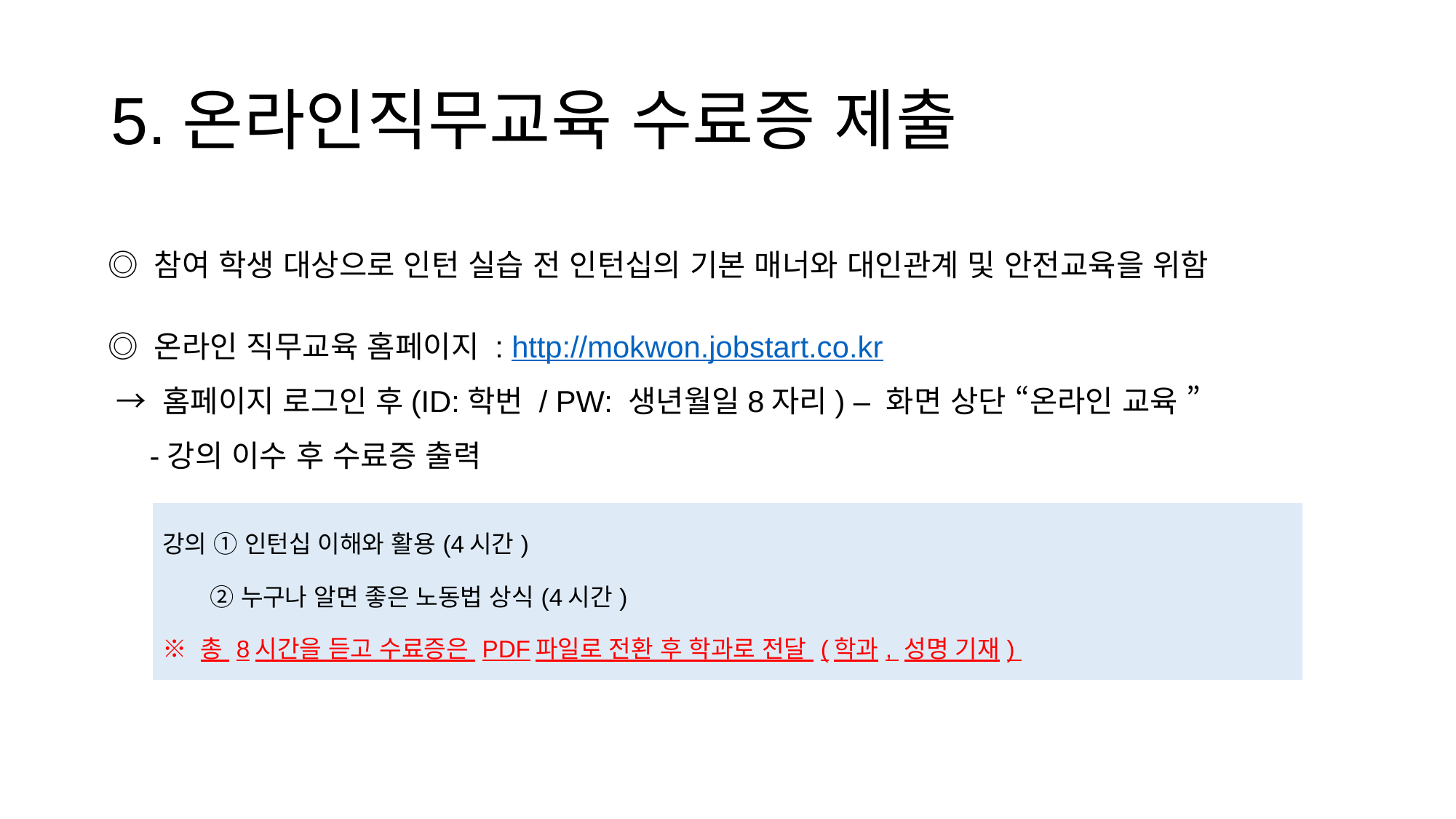

# 5.온라인직무교육 수료증 제출
◎ 참여 학생 대상으로 인턴 실습 전 인턴십의 기본 매너와 대인관계 및 안전교육을 위함
◎ 온라인 직무교육 홈페이지 : http://mokwon.jobstart.co.kr
 → 홈페이지 로그인 후(ID:학번 / PW: 생년월일8자리) – 화면 상단 “온라인 교육 ”
     -강의 이수 후 수료증 출력

| 강의 ① 인턴십 이해와 활용(4시간) ②누구나 알면 좋은 노동법 상식(4시간) ※ 총 8시간을 듣고 수료증은 PDF파일로 전환 후 학과로 전달 (학과, 성명 기재) |
| --- |